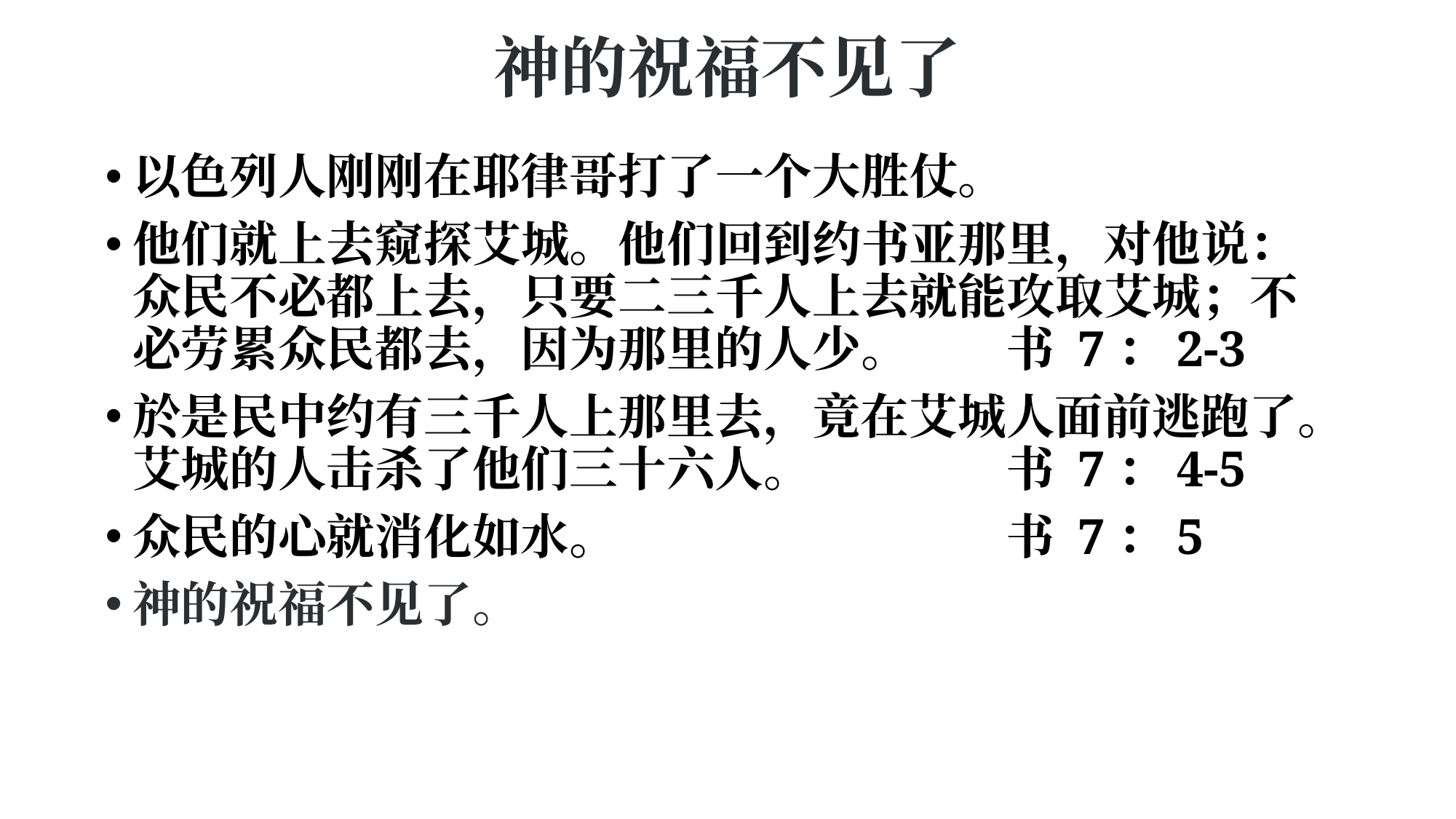

# 神的祝福不见了
以色列人刚刚在耶律哥打了一个大胜仗。
他们就上去窥探艾城。他们回到约书亚那里，对他说：众民不必都上去，只要二三千人上去就能攻取艾城；不必劳累众民都去，因为那里的人少。	书 7：2-3
於是民中约有三千人上那里去，竟在艾城人面前逃跑了。艾城的人击杀了他们三十六人。		书 7：4-5
众民的心就消化如水。				书 7：5
神的祝福不见了。